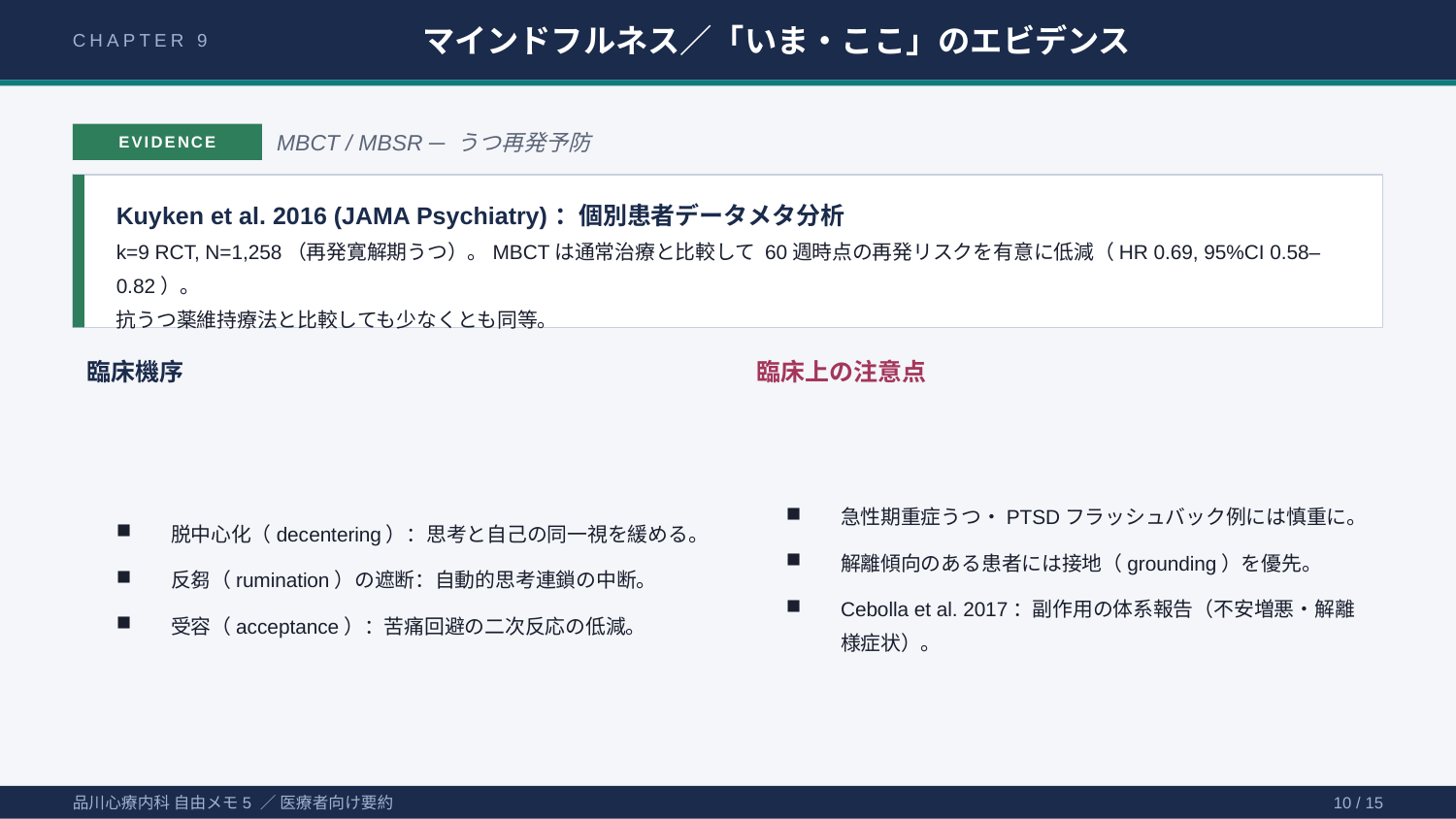

CHAPTER 9
マインドフルネス／「いま・ここ」のエビデンス

EVIDENCE
MBCT / MBSR ─ うつ再発予防

Kuyken et al. 2016 (JAMA Psychiatry)：個別患者データメタ分析
k=9 RCT, N=1,258（再発寛解期うつ）。MBCTは通常治療と比較して 60週時点の再発リスクを有意に低減（HR 0.69, 95%CI 0.58–0.82）。
抗うつ薬維持療法と比較しても少なくとも同等。
臨床機序
臨床上の注意点
脱中心化（decentering）：思考と自己の同一視を緩める。
反芻（rumination）の遮断：自動的思考連鎖の中断。
受容（acceptance）：苦痛回避の二次反応の低減。
急性期重症うつ・PTSDフラッシュバック例には慎重に。
解離傾向のある患者には接地（grounding）を優先。
Cebolla et al. 2017：副作用の体系報告（不安増悪・解離様症状）。

品川心療内科 自由メモ5 ／ 医療者向け要約
10 / 15